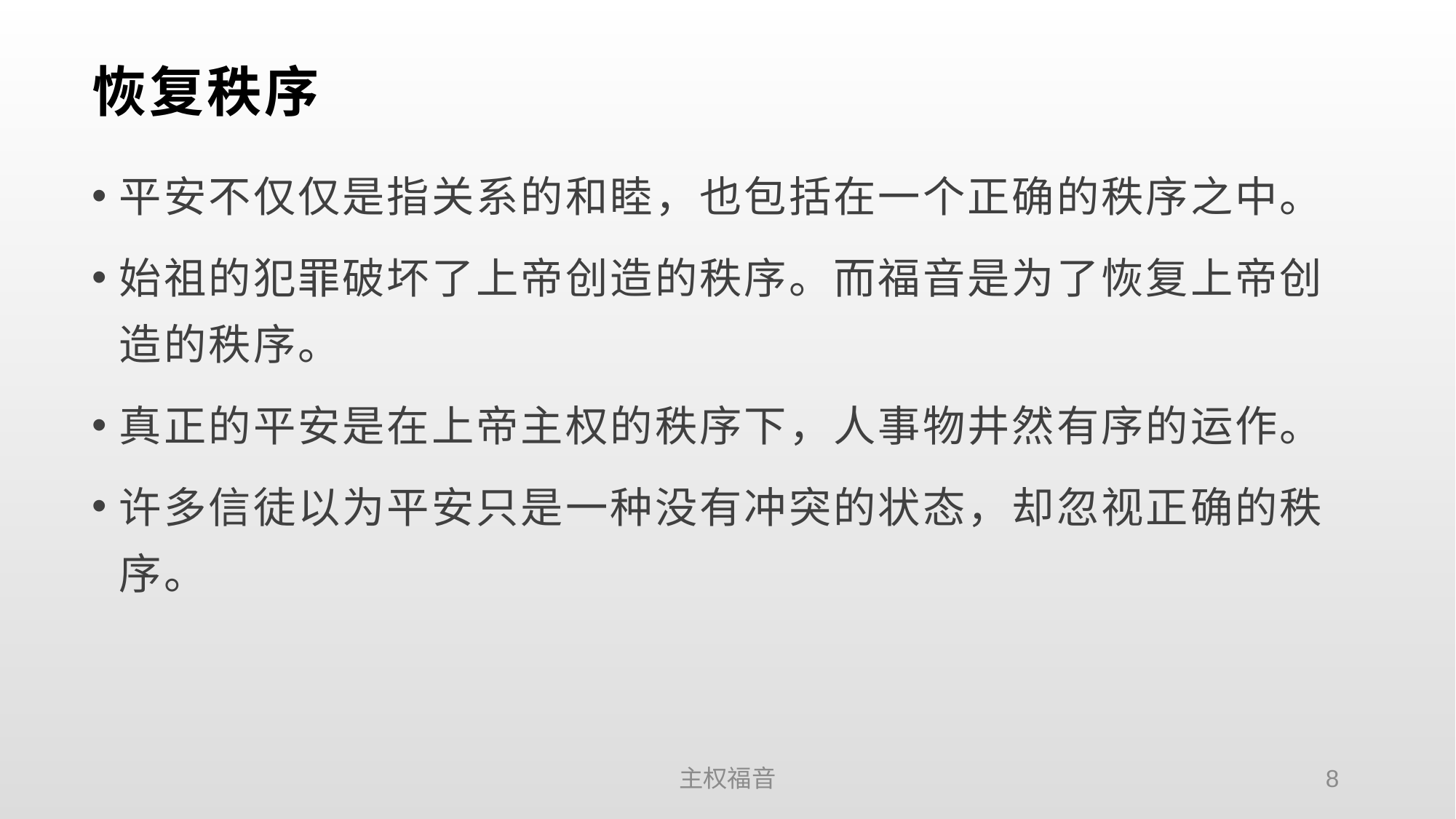

# 恢复秩序
平安不仅仅是指关系的和睦，也包括在一个正确的秩序之中。
始祖的犯罪破坏了上帝创造的秩序。而福音是为了恢复上帝创造的秩序。
真正的平安是在上帝主权的秩序下，人事物井然有序的运作。
许多信徒以为平安只是一种没有冲突的状态，却忽视正确的秩序。
主权福音
8